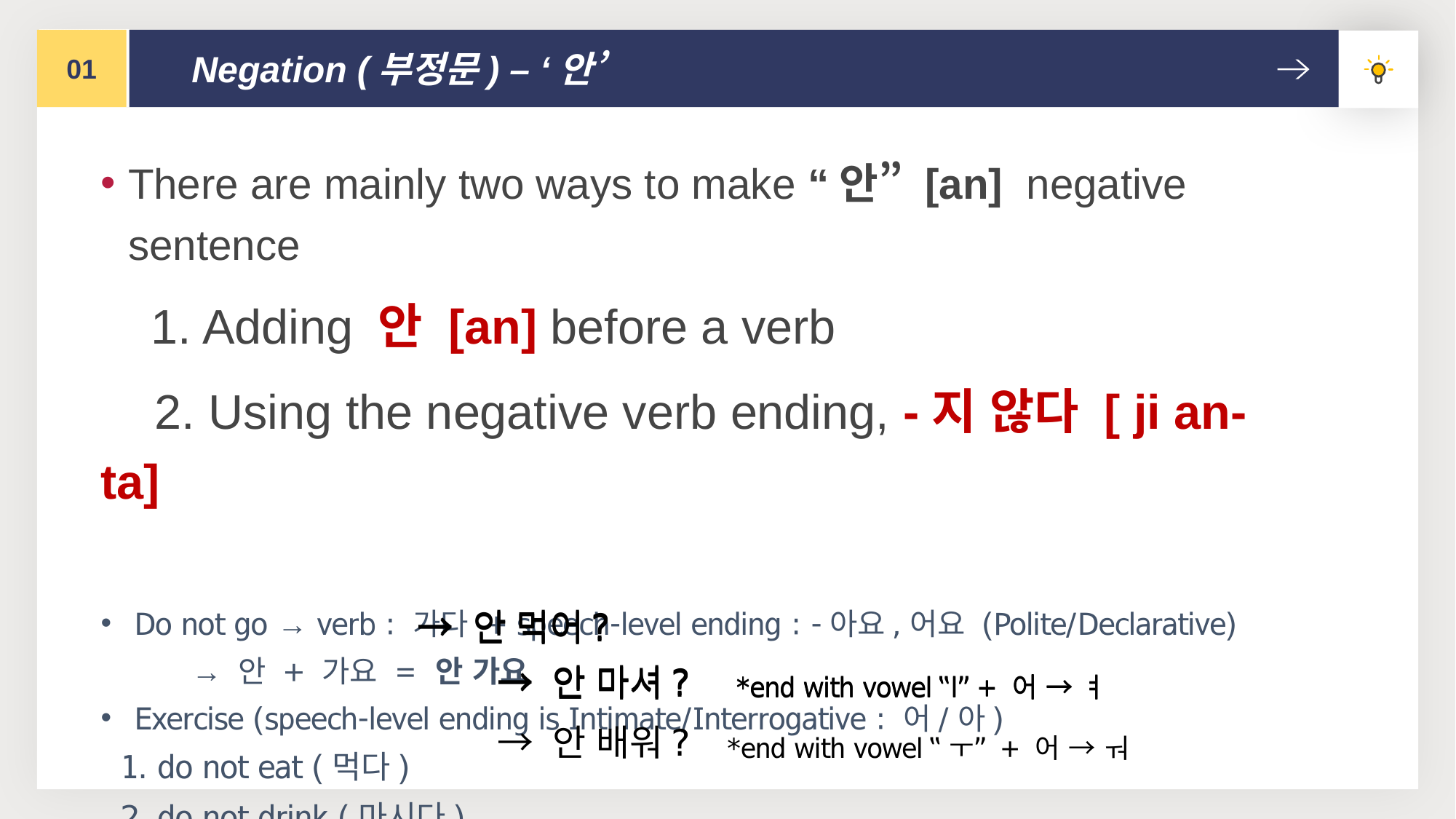

01
Negation (부정문) – ‘안’

There are mainly two ways to make “안” [an]  negative sentence
    1. Adding 안 [an] before a verb
    2. Using the negative verb ending, -지 않다 [ ji an-ta]

Do not go → verb : 가다 + speech-level ending : -아요,어요 (Polite/Declarative)            → 안 + 가요 = 안 가요
Exercise (speech-level ending is Intimate/Interrogative : 어/아)
  1. do not eat (먹다)
  2. do not drink (마시다)
  3. do not learn (배우다)

→ 안 먹어?
→ 안 먹어?
→ 안 마셔?
→ 안 마셔?
*end with vowel “l” + 어 → ㅕ
*end with vowel “l” + 어 → ㅕ
→ 안 배워?
*end with vowel “ㅜ” + 어 → ㅝ